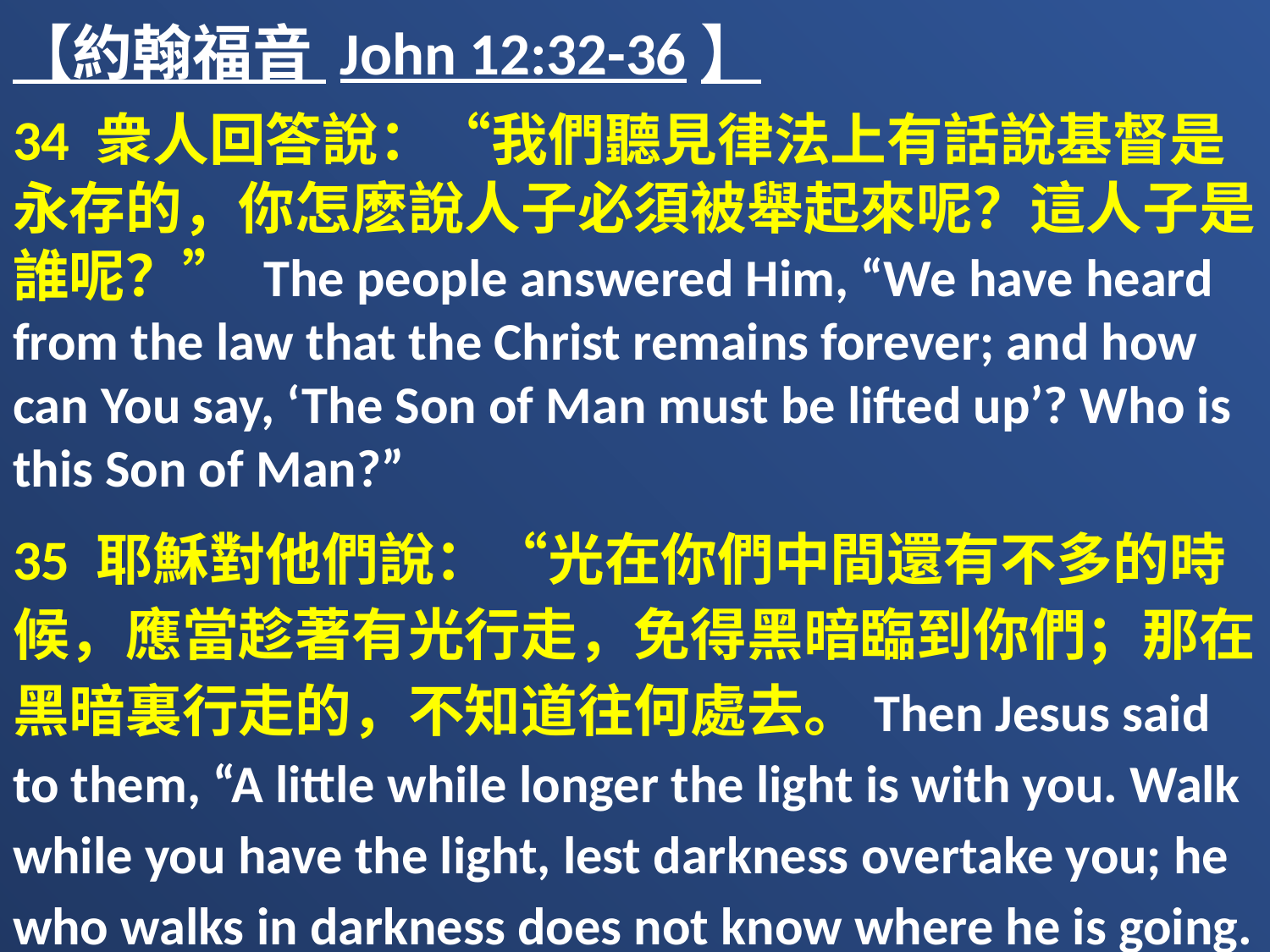

【約翰福音 John 12:32-36】
34 衆人回答說：“我們聽見律法上有話說基督是永存的，你怎麽說人子必須被舉起來呢？這人子是誰呢？” The people answered Him, “We have heard from the law that the Christ remains forever; and how can You say, ‘The Son of Man must be lifted up’? Who is this Son of Man?”
35 耶穌對他們說：“光在你們中間還有不多的時候，應當趁著有光行走，免得黑暗臨到你們；那在黑暗裏行走的，不知道往何處去。Then Jesus said to them, “A little while longer the light is with you. Walk while you have the light, lest darkness overtake you; he who walks in darkness does not know where he is going.